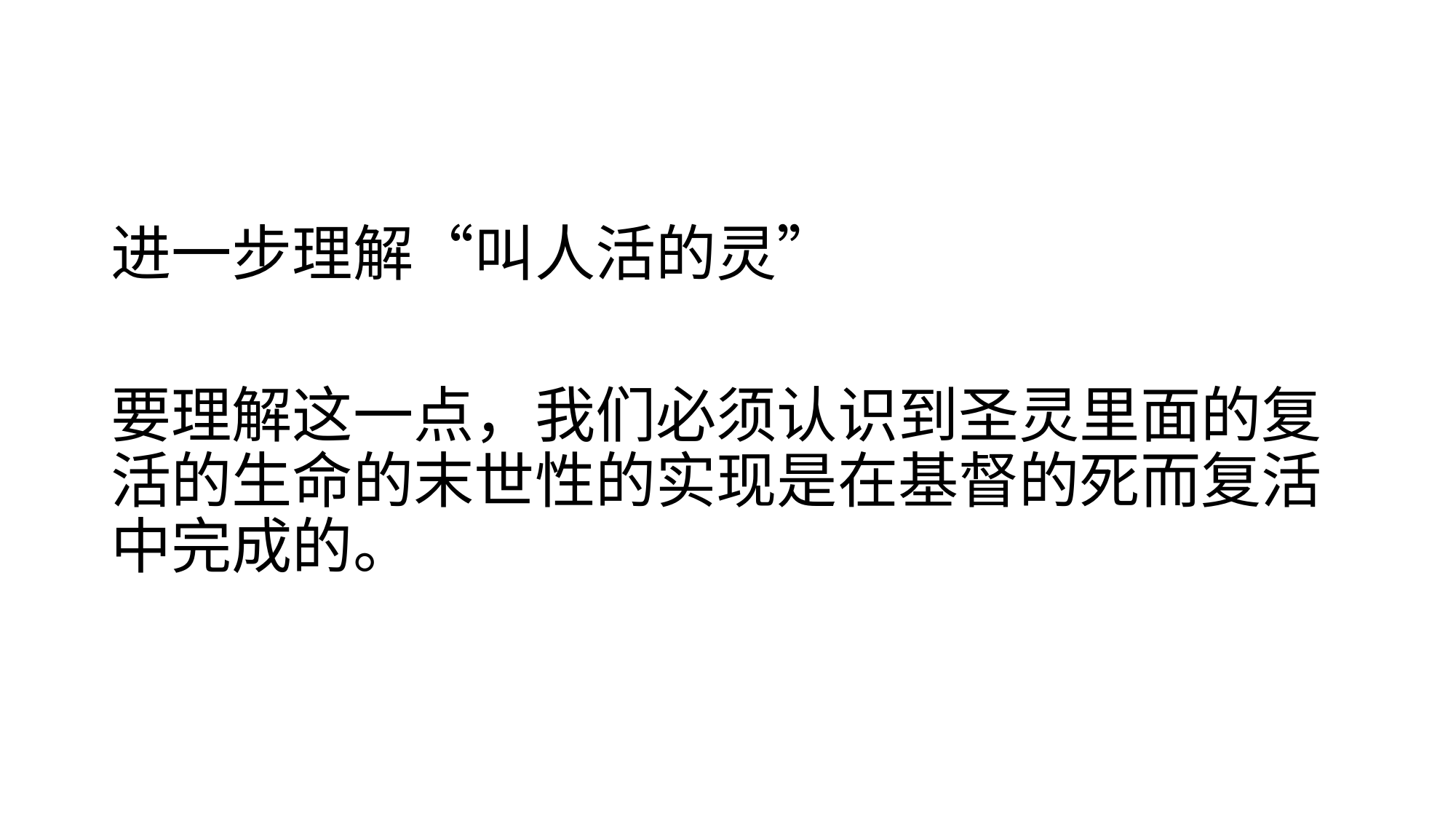

#
进一步理解“叫人活的灵”

要理解这一点，我们必须认识到圣灵里面的复活的生命的末世性的实现是在基督的死而复活中完成的。